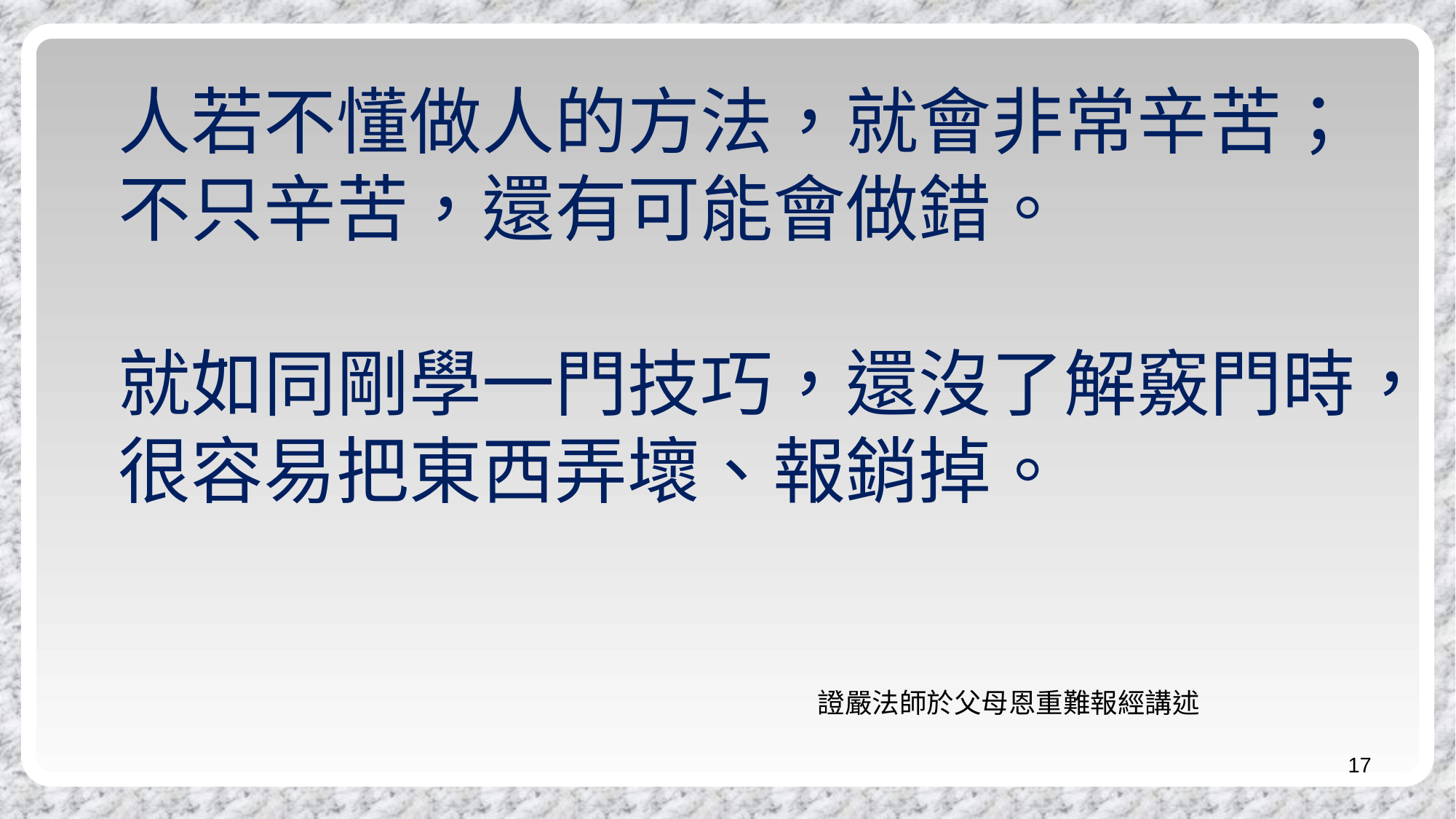

人若不懂做人的方法，就會非常辛苦；
不只辛苦，還有可能會做錯。

就如同剛學一門技巧，還沒了解竅門時，很容易把東西弄壞、報銷掉。

證嚴法師於父母恩重難報經講述
17